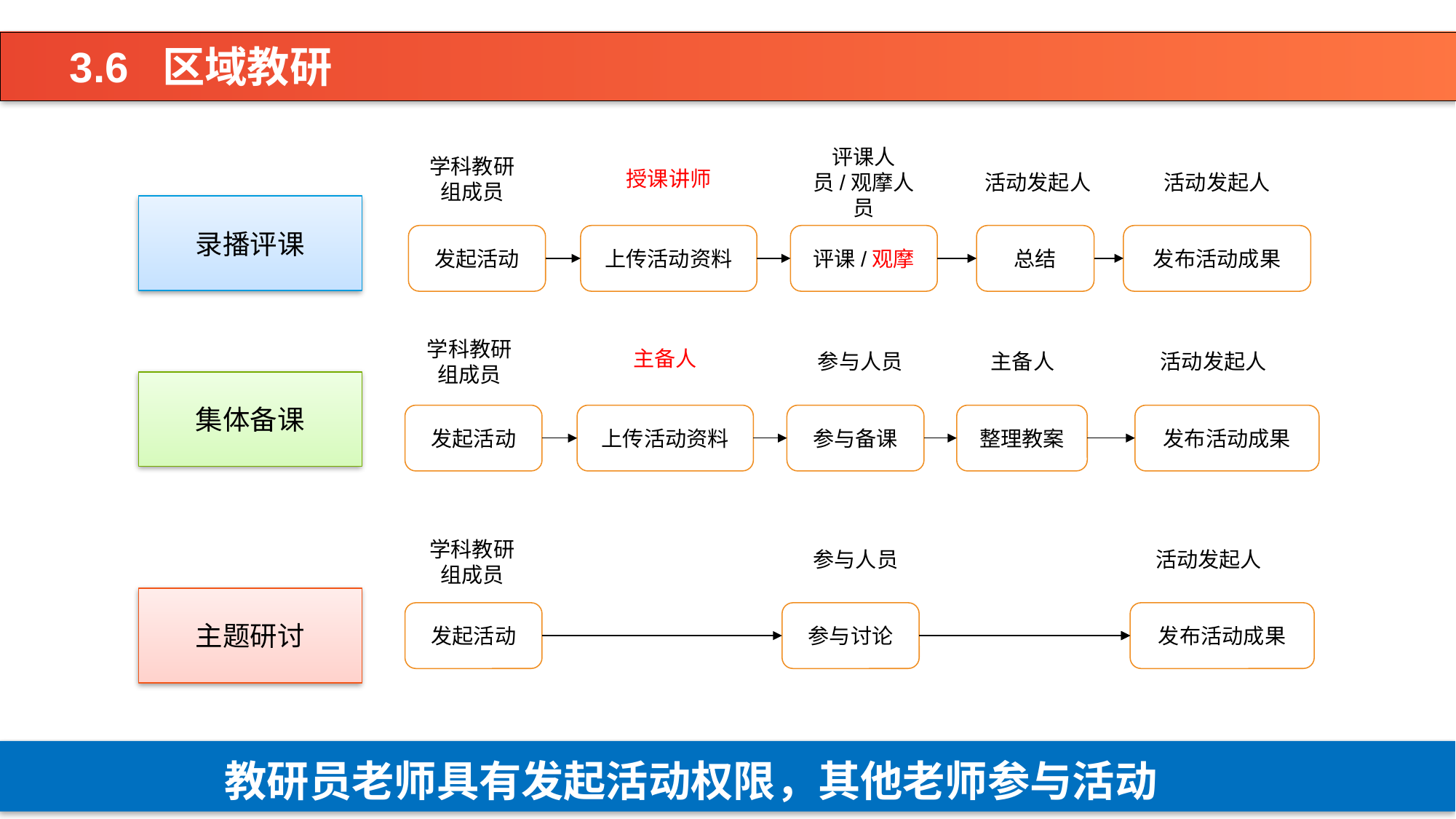

3.6  区域教研
学科教研组成员
评课人员/观摩人员
授课讲师
活动发起人
活动发起人
发起活动
上传活动资料
评课/观摩
总结
发布活动成果
录播评课
学科教研组成员
主备人
参与人员
主备人
活动发起人
发起活动
上传活动资料
参与备课
整理教案
发布活动成果
集体备课
学科教研组成员
参与人员
活动发起人
发起活动
参与讨论
发布活动成果
主题研讨

教研员老师具有发起活动权限，其他老师参与活动